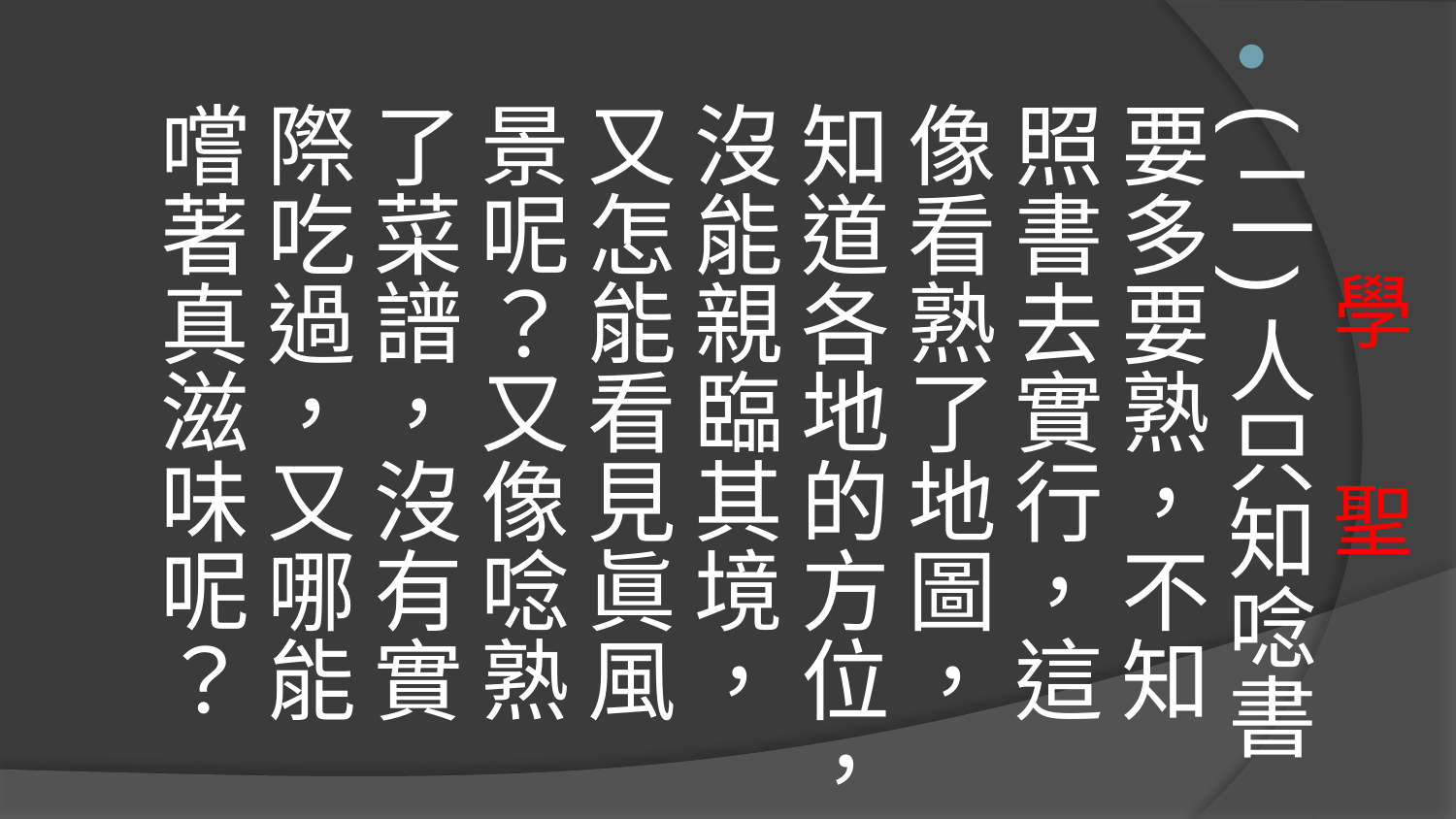

(二)人只知唸書要多要熟，不知照書去實行，這像看熟了地圖，知道各地的方位，沒能親臨其境，又怎能看見眞風景呢？又像唸熟了菜譜，沒有實際吃過，又哪能嚐著真滋味呢？

# 學       聖